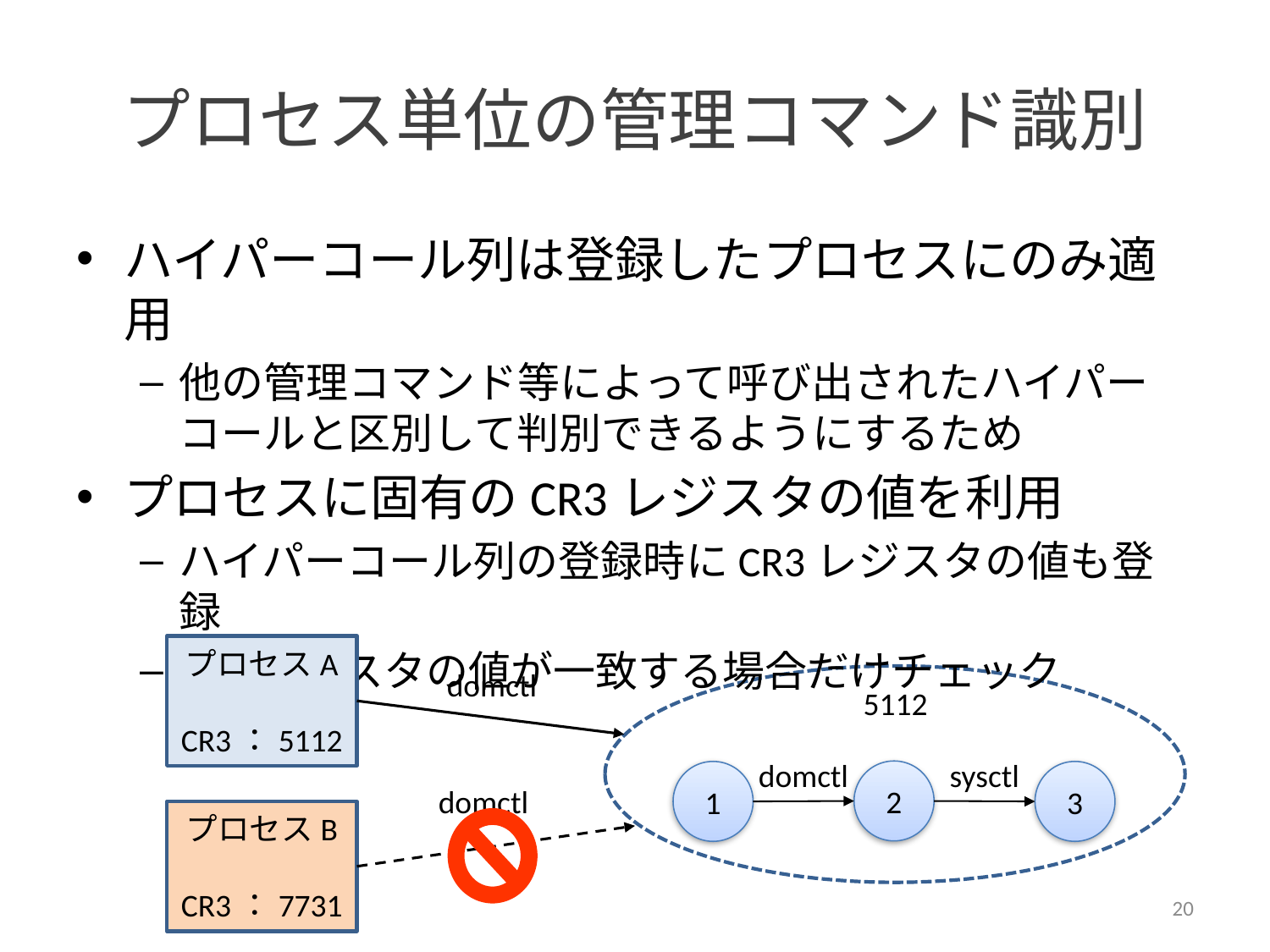

# プロセス単位の管理コマンド識別
ハイパーコール列は登録したプロセスにのみ適用
他の管理コマンド等によって呼び出されたハイパーコールと区別して判別できるようにするため
プロセスに固有のCR3レジスタの値を利用
ハイパーコール列の登録時にCR3レジスタの値も登録
CR3レジスタの値が一致する場合だけチェック
プロセスA

CR3：5112
domctl

5112
domctl
sysctl
2
1
3
domctl
プロセスB

CR3：7731

20